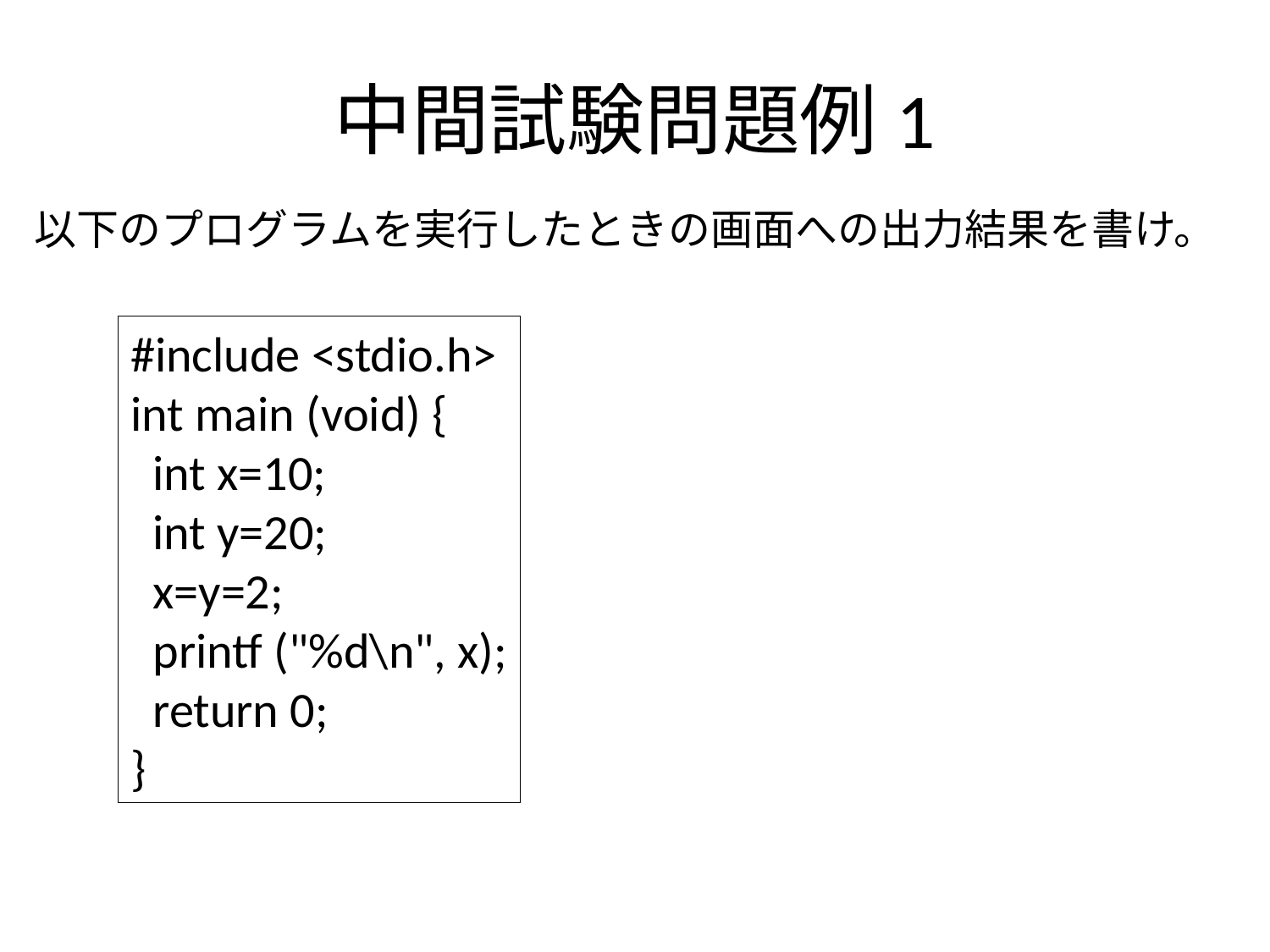

# 中間試験問題例1
以下のプログラムを実行したときの画面への出力結果を書け。
#include <stdio.h>
int main (void) {
  int x=10;
  int y=20;
  x=y=2;
  printf ("%d\n", x);
  return 0;
}